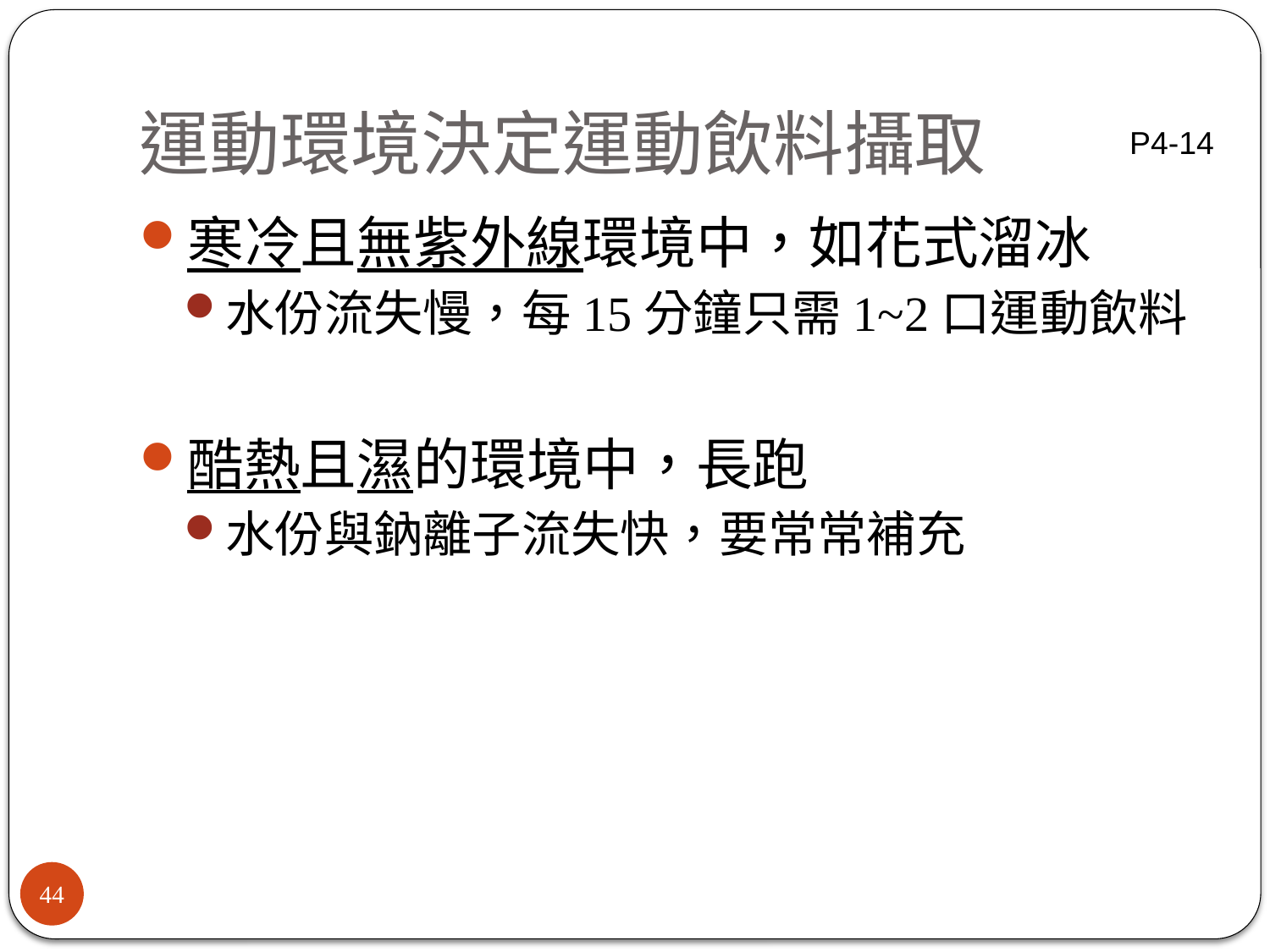

# 運動環境決定運動飲料攝取
P4-14
寒冷且無紫外線環境中，如花式溜冰
水份流失慢，每15分鐘只需1~2口運動飲料

酷熱且濕的環境中，長跑
水份與鈉離子流失快，要常常補充
44